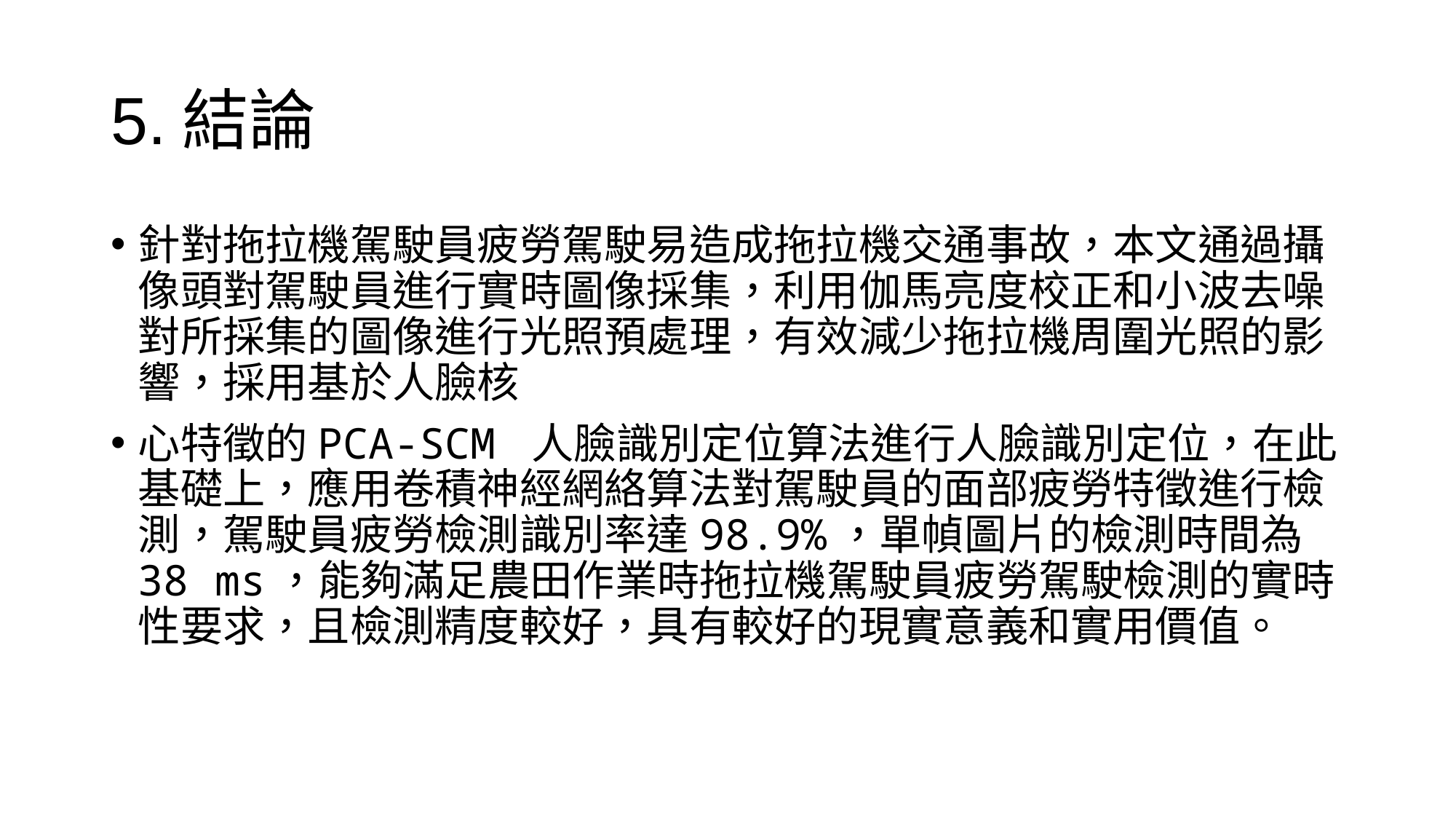

# 5.結論
針對拖拉機駕駛員疲勞駕駛易造成拖拉機交通事故，本文通過攝像頭對駕駛員進行實時圖像採集，利用伽馬亮度校正和小波去噪對所採集的圖像進行光照預處理，有效減少拖拉機周圍光照的影響，採用基於人臉核
心特徵的PCA-SCM 人臉識別定位算法進行人臉識別定位，在此基礎上，應用卷積神經網絡算法對駕駛員的面部疲勞特徵進行檢測，駕駛員疲勞檢測識別率達98.9%，單幀圖片的檢測時間為38 ms，能夠滿足農田作業時拖拉機駕駛員疲勞駕駛檢測的實時性要求，且檢測精度較好，具有較好的現實意義和實用價值。